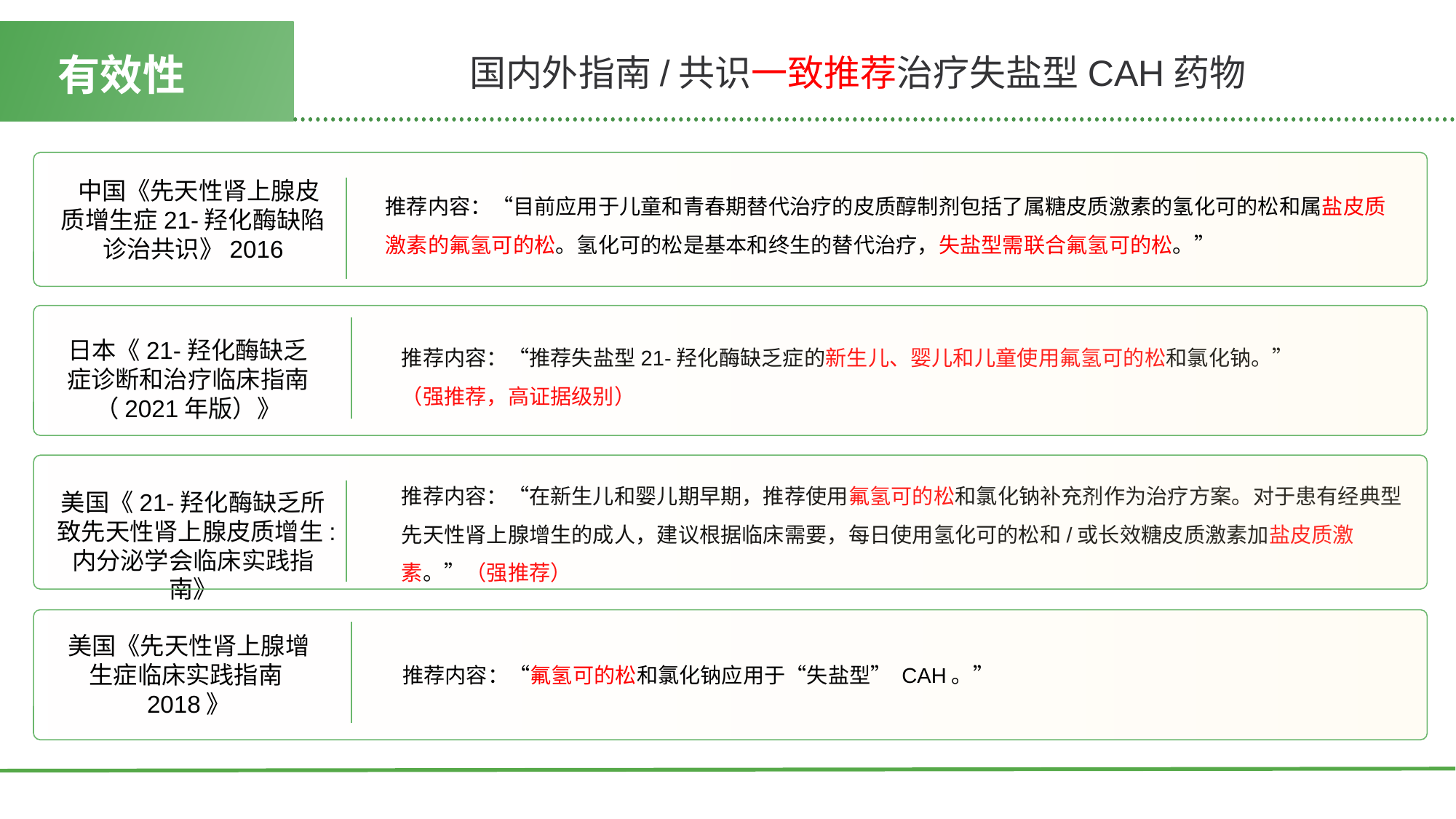

国内外指南/共识一致推荐治疗失盐型CAH药物
有效性

 中国《先天性肾上腺皮质增生症21-羟化酶缺陷诊治共识》2016
推荐内容：“目前应用于儿童和青春期替代治疗的皮质醇制剂包括了属糖皮质激素的氢化可的松和属盐皮质激素的氟氢可的松。氢化可的松是基本和终生的替代治疗，失盐型需联合氟氢可的松。”

推荐内容：“推荐失盐型21-羟化酶缺乏症的新生儿、婴儿和儿童使用氟氢可的松和氯化钠。”
（强推荐，高证据级别）
日本《21-羟化酶缺乏症诊断和治疗临床指南（2021年版）》

推荐内容：“在新生儿和婴儿期早期，推荐使用氟氢可的松和氯化钠补充剂作为治疗方案。对于患有经典型先天性肾上腺增生的成人，建议根据临床需要，每日使用氢化可的松和/或长效糖皮质激素加盐皮质激素。”（强推荐）
美国《21-羟化酶缺乏所致先天性肾上腺皮质增生:内分泌学会临床实践指南》

美国《先天性肾上腺增生症临床实践指南2018》
推荐内容：“氟氢可的松和氯化钠应用于“失盐型” CAH。”